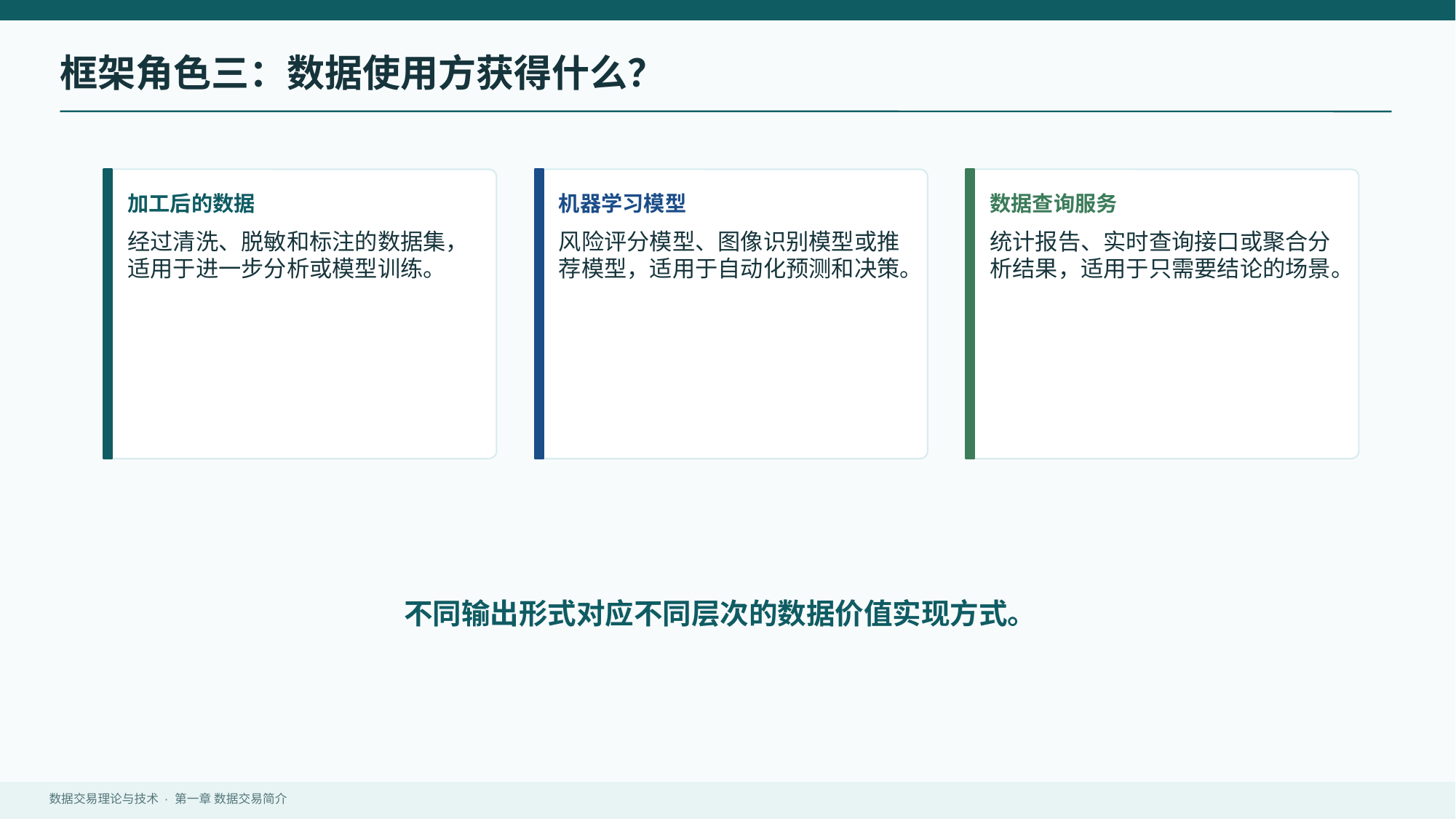

框架角色三：数据使用方获得什么？

加工后的数据
机器学习模型
数据查询服务
经过清洗、脱敏和标注的数据集，适用于进一步分析或模型训练。
风险评分模型、图像识别模型或推荐模型，适用于自动化预测和决策。
统计报告、实时查询接口或聚合分析结果，适用于只需要结论的场景。
不同输出形式对应不同层次的数据价值实现方式。
59